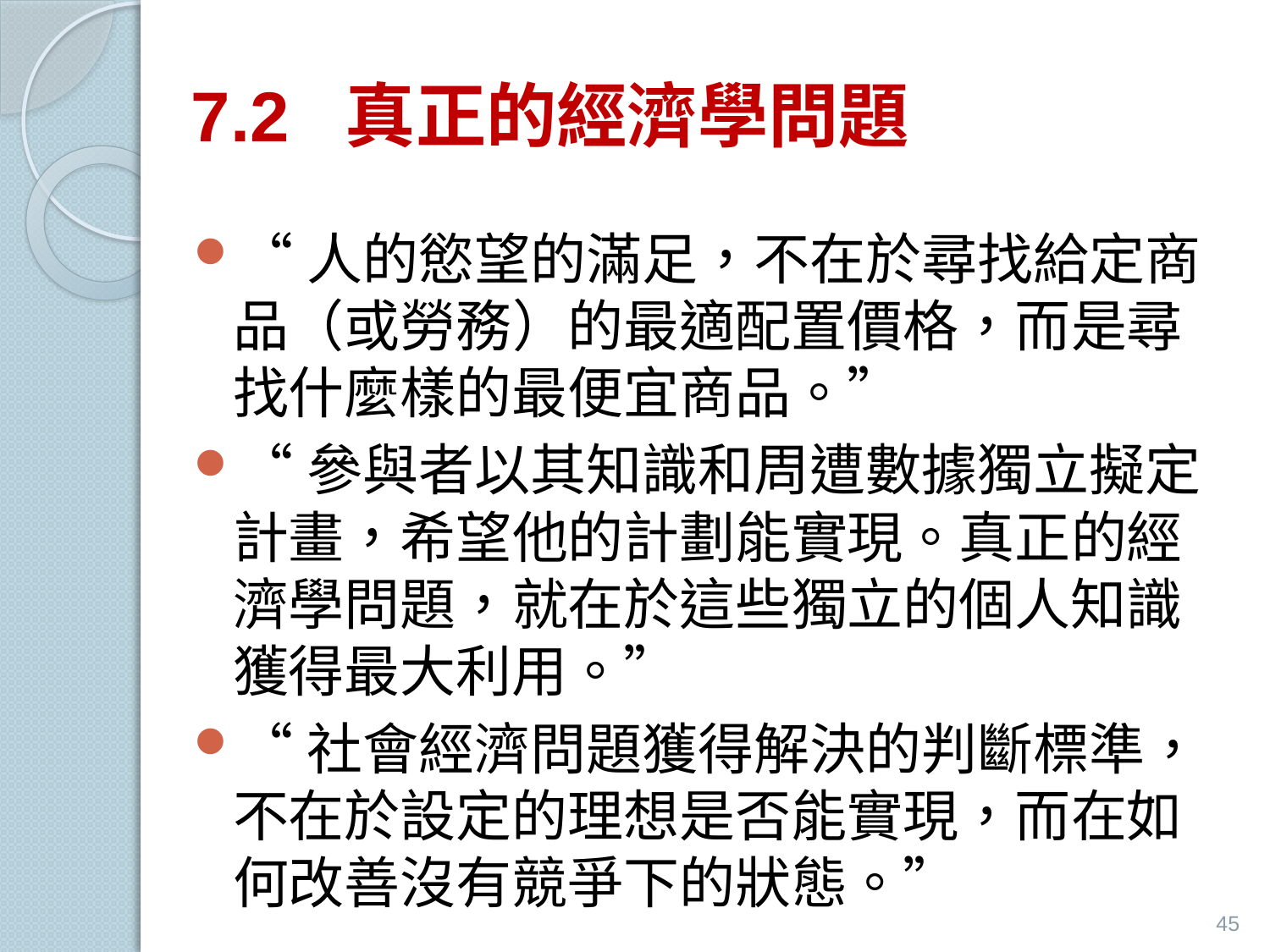

# 7.2  真正的經濟學問題
“人的慾望的滿足，不在於尋找給定商品（或勞務）的最適配置價格，而是尋找什麼樣的最便宜商品。”
“參與者以其知識和周遭數據獨立擬定計畫，希望他的計劃能實現。真正的經濟學問題，就在於這些獨立的個人知識獲得最大利用。”
“社會經濟問題獲得解決的判斷標準，不在於設定的理想是否能實現，而在如何改善沒有競爭下的狀態。”
45